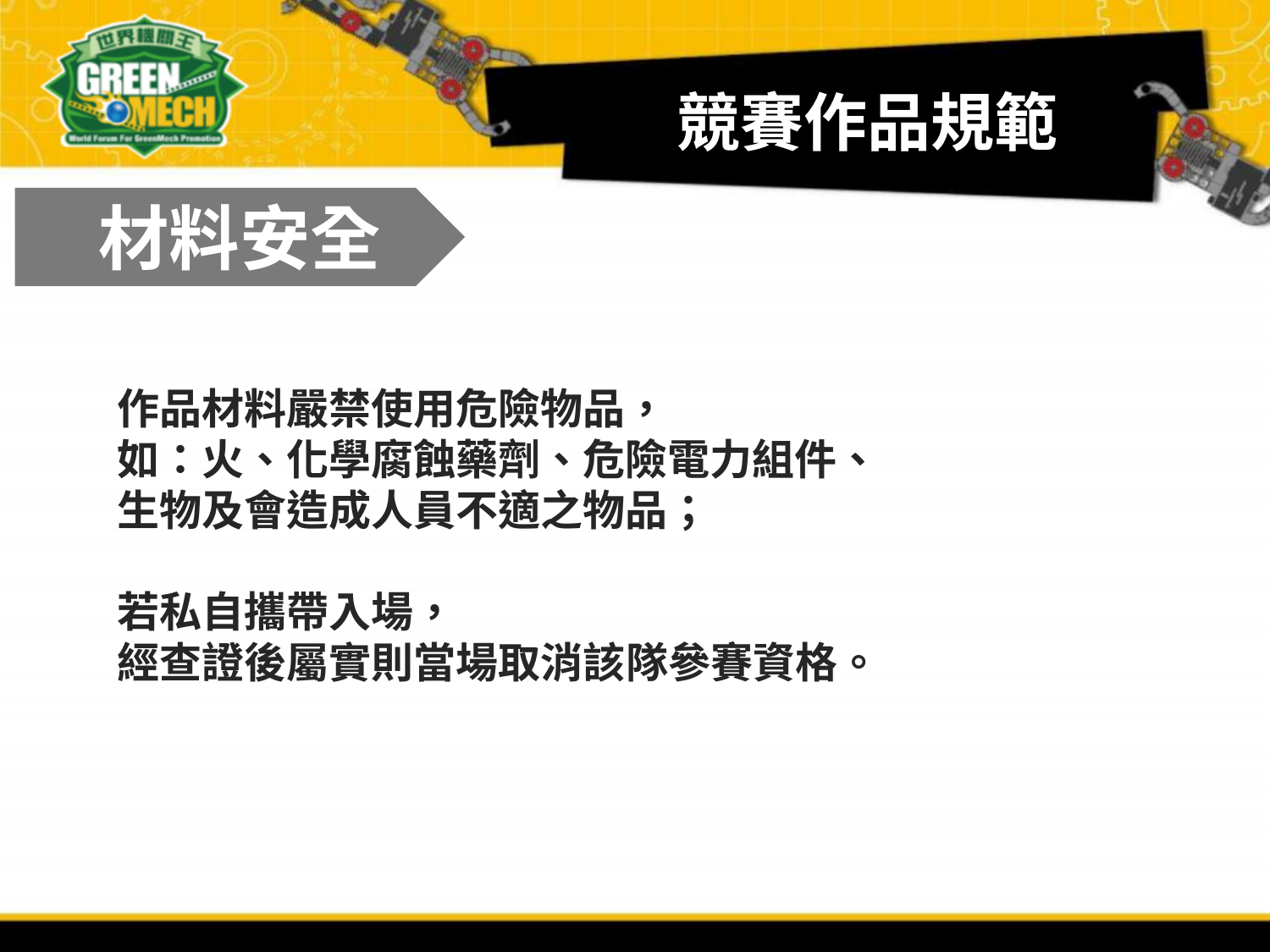

競賽作品規範

材料安全
作品材料嚴禁使用危險物品，
如：火、化學腐蝕藥劑、危險電力組件、
生物及會造成人員不適之物品；

若私自攜帶入場，
經查證後屬實則當場取消該隊參賽資格。